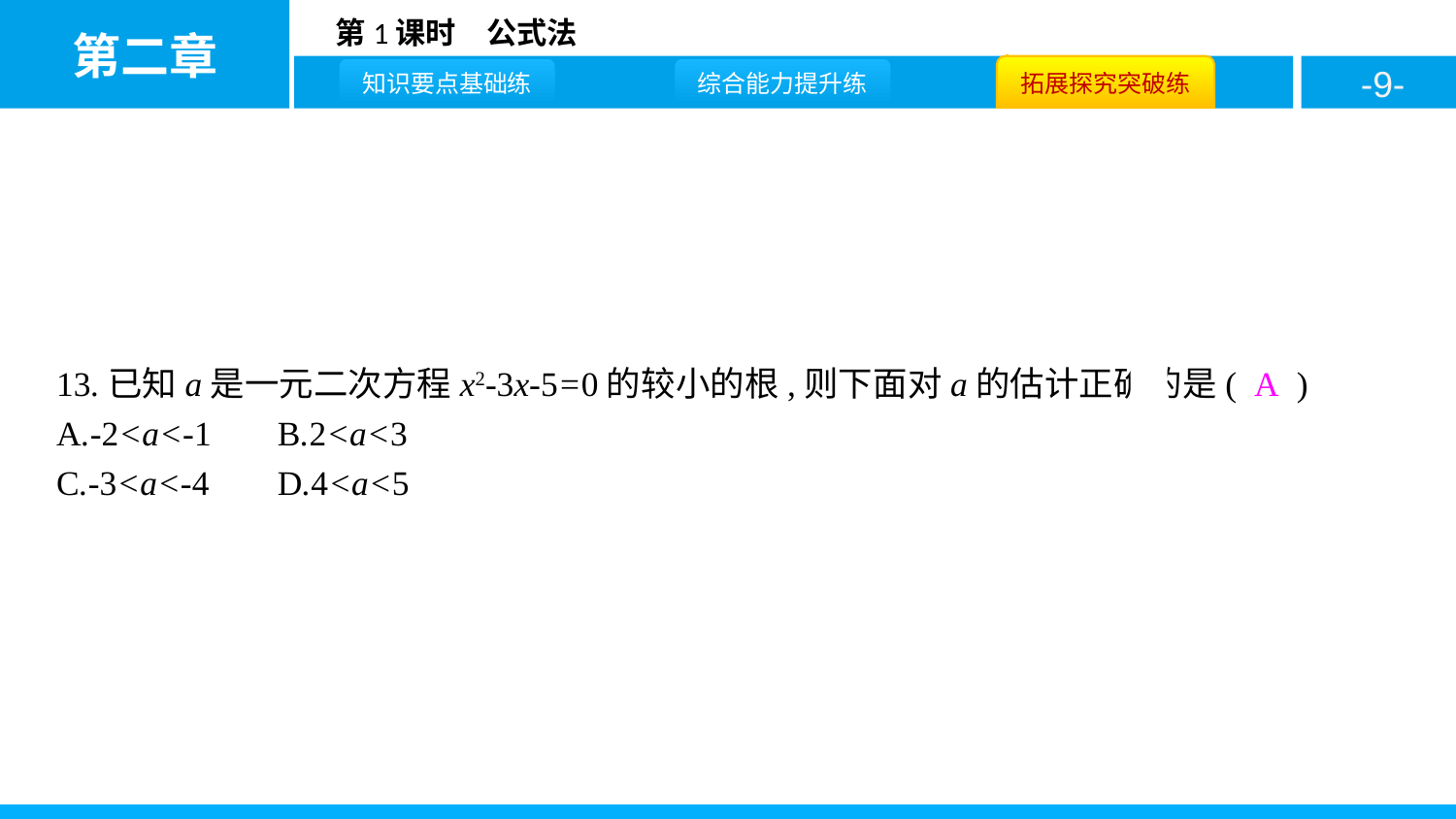

13.已知a是一元二次方程x2-3x-5=0的较小的根,则下面对a的估计正确的是(  A  )
A.-2<a<-1	B.2<a<3
C.-3<a<-4	D.4<a<5